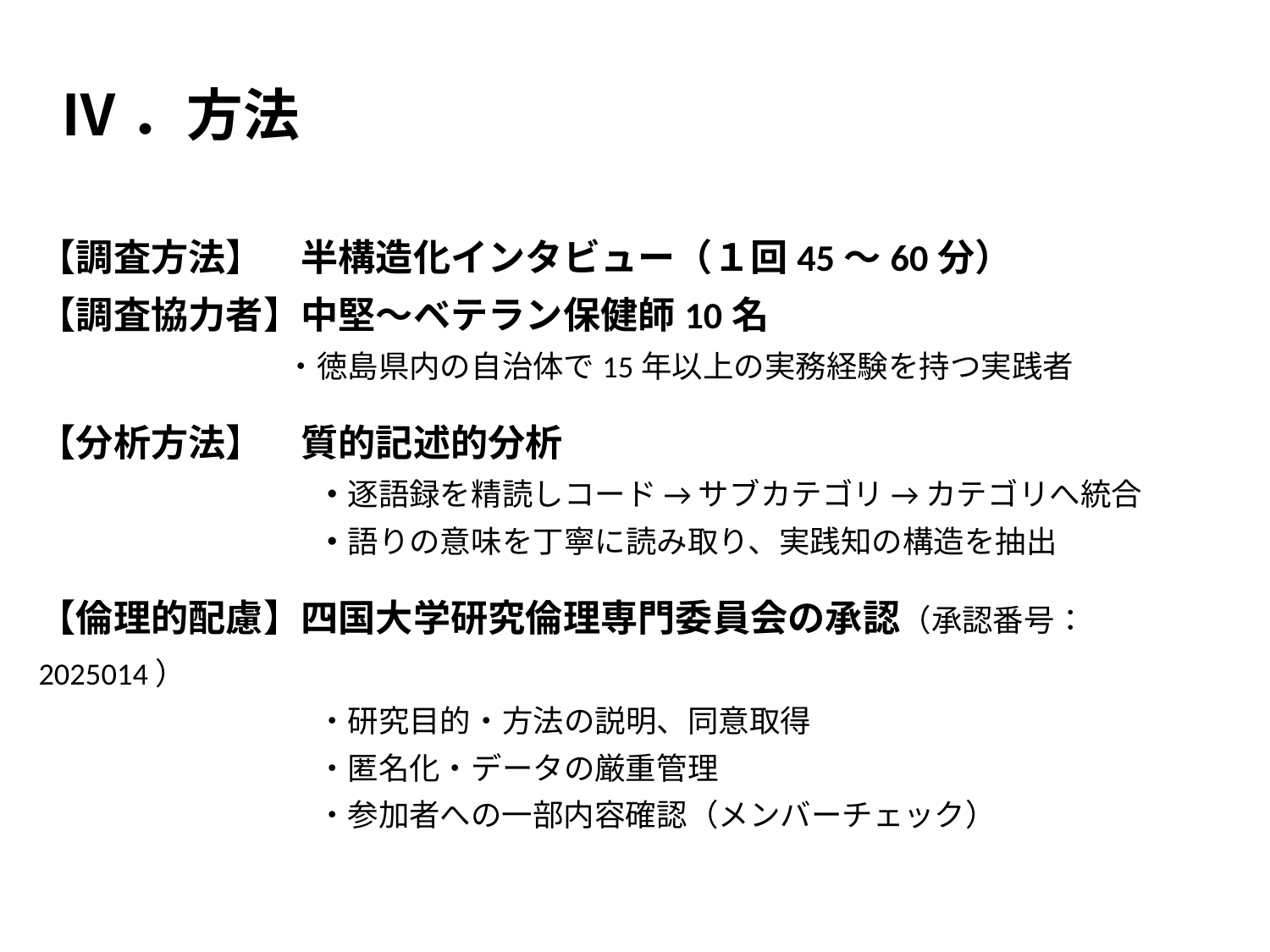

# Ⅳ．方法
【調査方法】　半構造化インタビュー（１回45〜60分）
【調査協力者】中堅〜ベテラン保健師10名
　　　　　　　　・徳島県内の自治体で15年以上の実務経験を持つ実践者
【分析方法】　質的記述的分析
　　　　　　　　　・逐語録を精読しコード → サブカテゴリ → カテゴリへ統合
　　　　　　　　　・語りの意味を丁寧に読み取り、実践知の構造を抽出
【倫理的配慮】四国大学研究倫理専門委員会の承認（承認番号：2025014）
　　　　　　　　　・研究目的・方法の説明、同意取得
　　　　　　　　　・匿名化・データの厳重管理
　　　　　　　　　・参加者への一部内容確認（メンバーチェック）